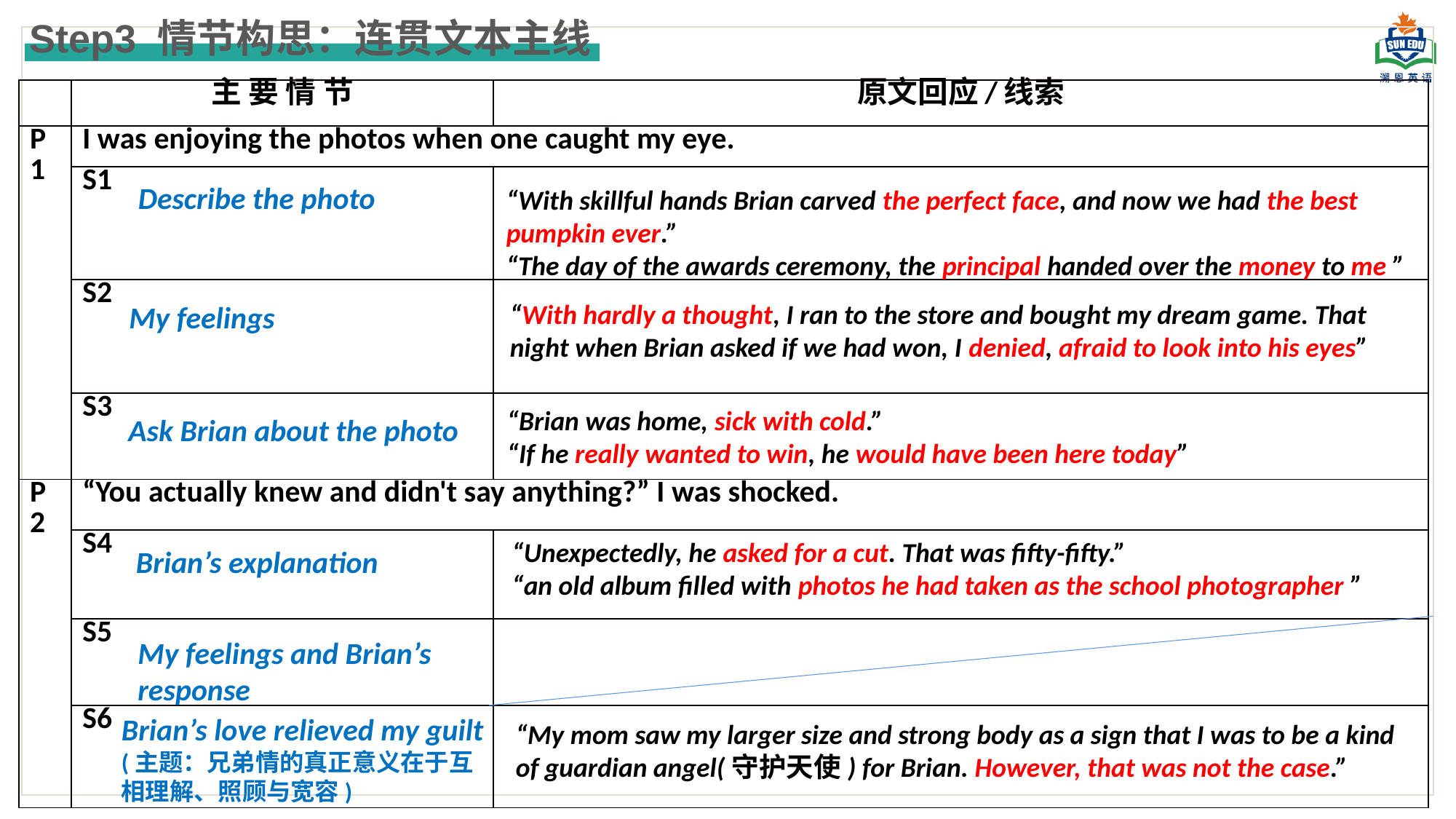

Step3 情节构思：连贯文本主线

|  | 主 要 情 节 | 原文回应/线索 |
| --- | --- | --- |
| P1 | I was enjoying the photos when one caught my eye. |  |
|  | S1 |  |
|  | S2 |  |
|  | S3 |  |
| P2 | “You actually knew and didn't say anything?” I was shocked. |  |
|  | S4 |  |
|  | S5 |  |
|  | S6 |  |
Describe the photo
“With skillful hands Brian carved the perfect face, and now we had the best pumpkin ever.”
“The day of the awards ceremony, the principal handed over the money to me ”
“With hardly a thought, I ran to the store and bought my dream game. That night when Brian asked if we had won, I denied, afraid to look into his eyes”
My feelings
“Brian was home, sick with cold.”
“If he really wanted to win, he would have been here today”
Ask Brian about the photo
“Unexpectedly, he asked for a cut. That was fifty-fifty.”
“an old album filled with photos he had taken as the school photographer ”
Brian’s explanation
My feelings and Brian’s response
Brian’s love relieved my guilt
(主题：兄弟情的真正意义在于互相理解、照顾与宽容)
“My mom saw my larger size and strong body as a sign that I was to be a kind of guardian angel(守护天使) for Brian. However, that was not the case.”